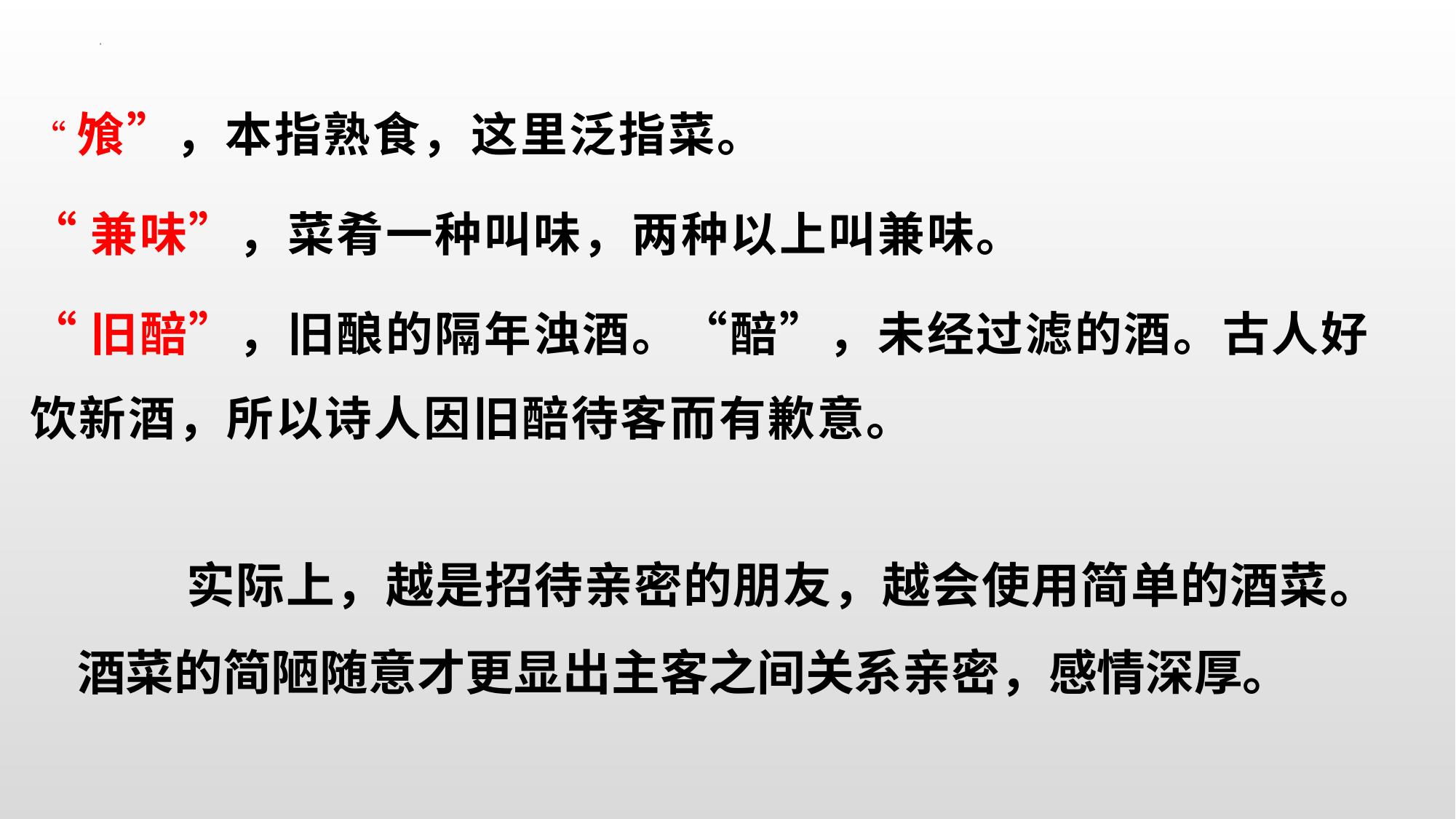

“飧”，本指熟食，这里泛指菜。
“兼味”，菜肴一种叫味，两种以上叫兼味。
“旧醅”，旧酿的隔年浊酒。“醅”，未经过滤的酒。古人好饮新酒，所以诗人因旧醅待客而有歉意。
  实际上，越是招待亲密的朋友，越会使用简单的酒菜。酒菜的简陋随意才更显出主客之间关系亲密，感情深厚。